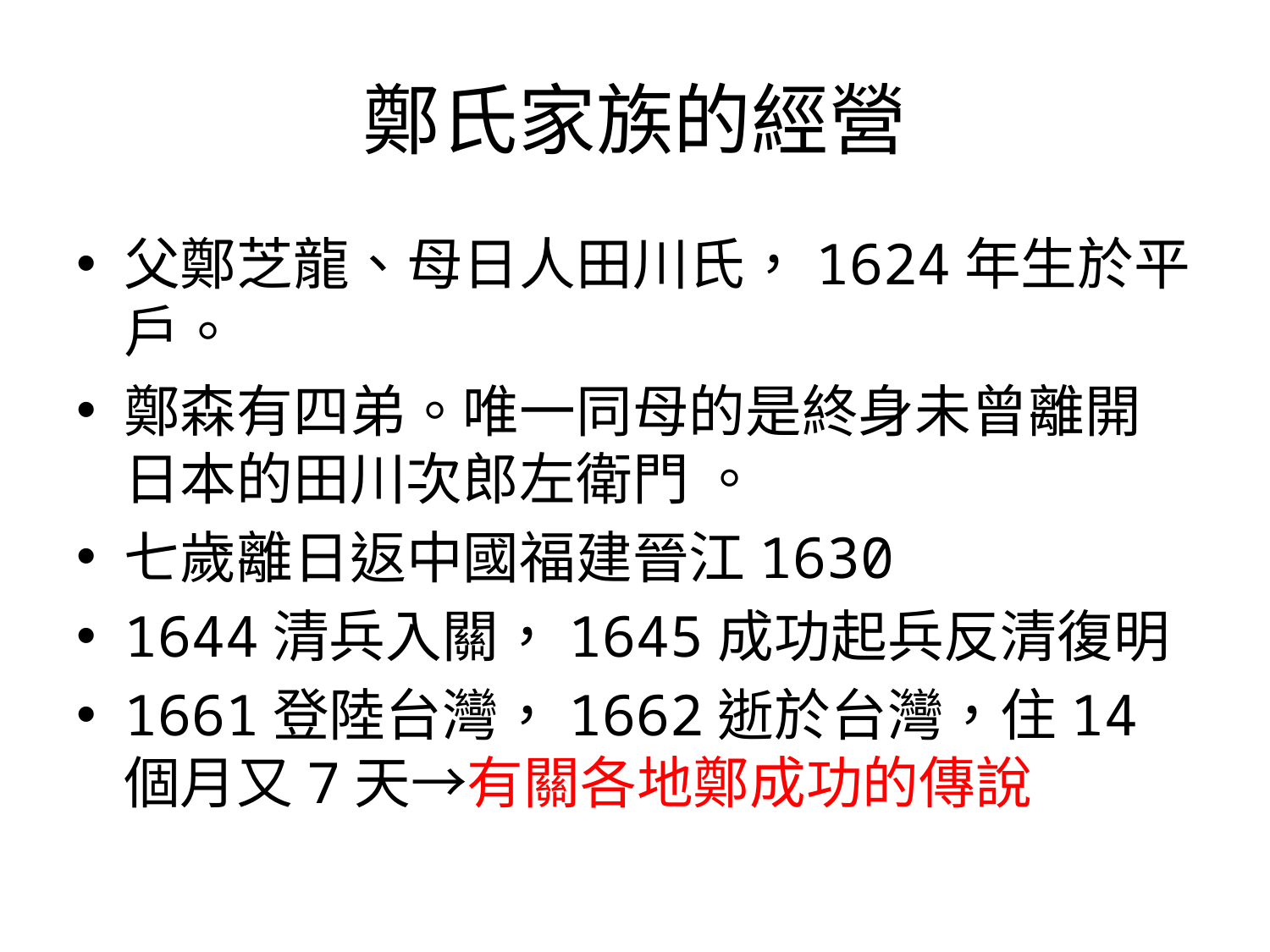

# 鄭氏家族的經營
父鄭芝龍、母日人田川氏，1624年生於平戶。
鄭森有四弟。唯一同母的是終身未曾離開日本的田川次郎左衛門 。
七歲離日返中國福建晉江1630
1644清兵入關，1645成功起兵反清復明
1661登陸台灣，1662逝於台灣，住14個月又7天→有關各地鄭成功的傳說